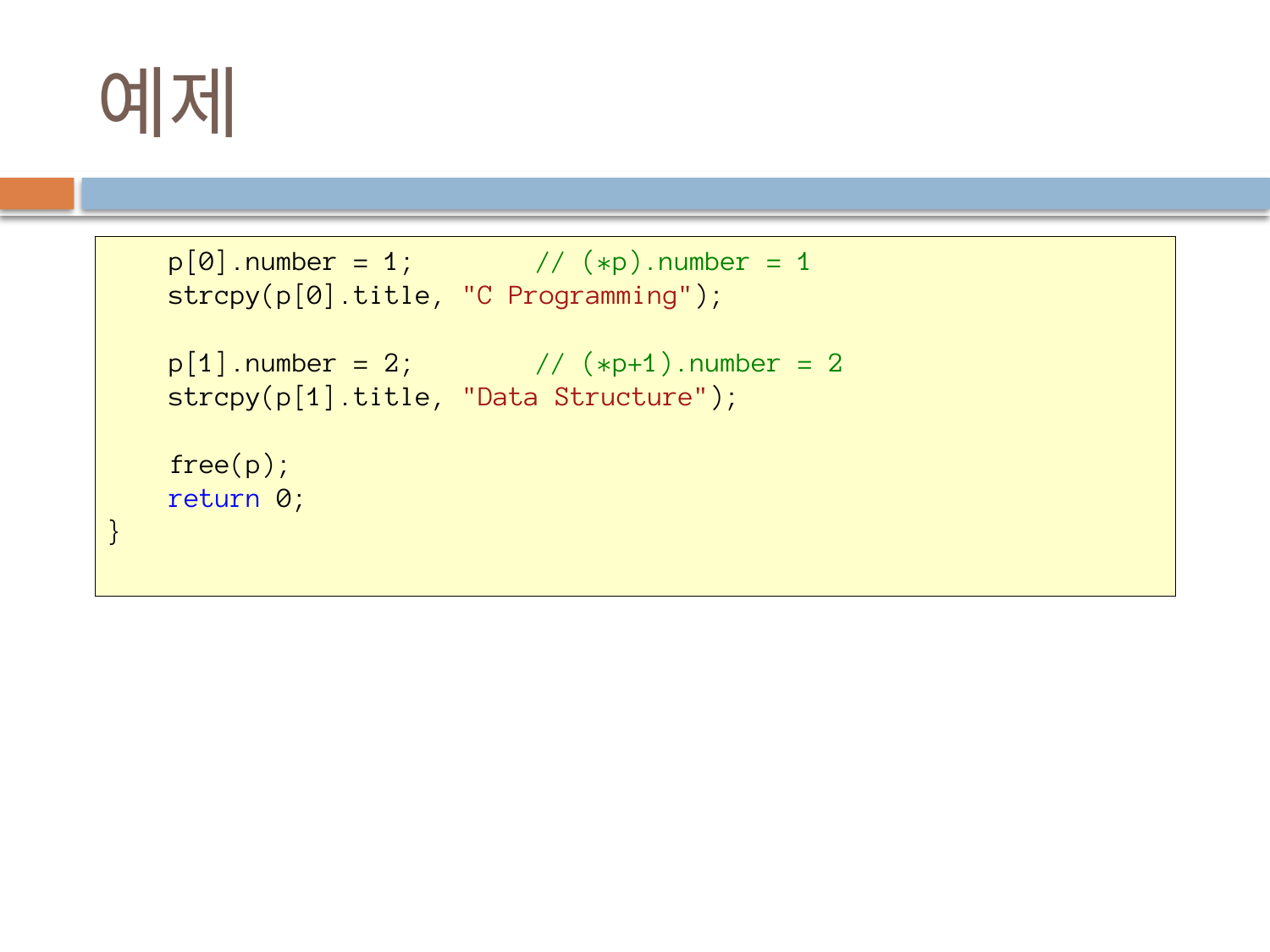

# 예제
    p[0].number = 1;	// (*p).number = 1
    strcpy(p[0].title, "C Programming");

    p[1].number = 2;	// (*p+1).number = 2
    strcpy(p[1].title, "Data Structure");

    free(p);
    return 0;
}